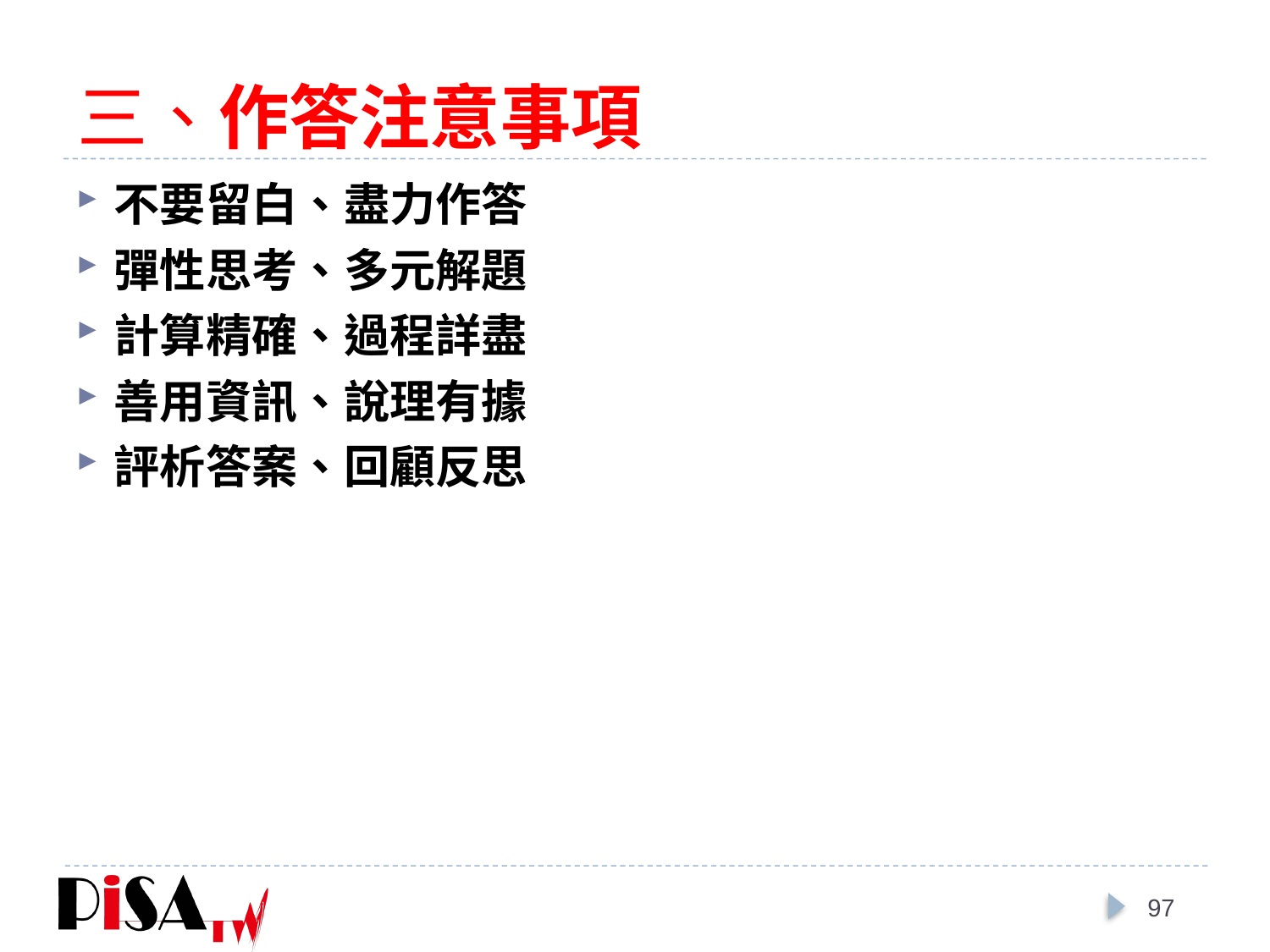

# 三、作答注意事項
不要留白、盡力作答
彈性思考、多元解題
計算精確、過程詳盡
善用資訊、說理有據
評析答案、回顧反思

97